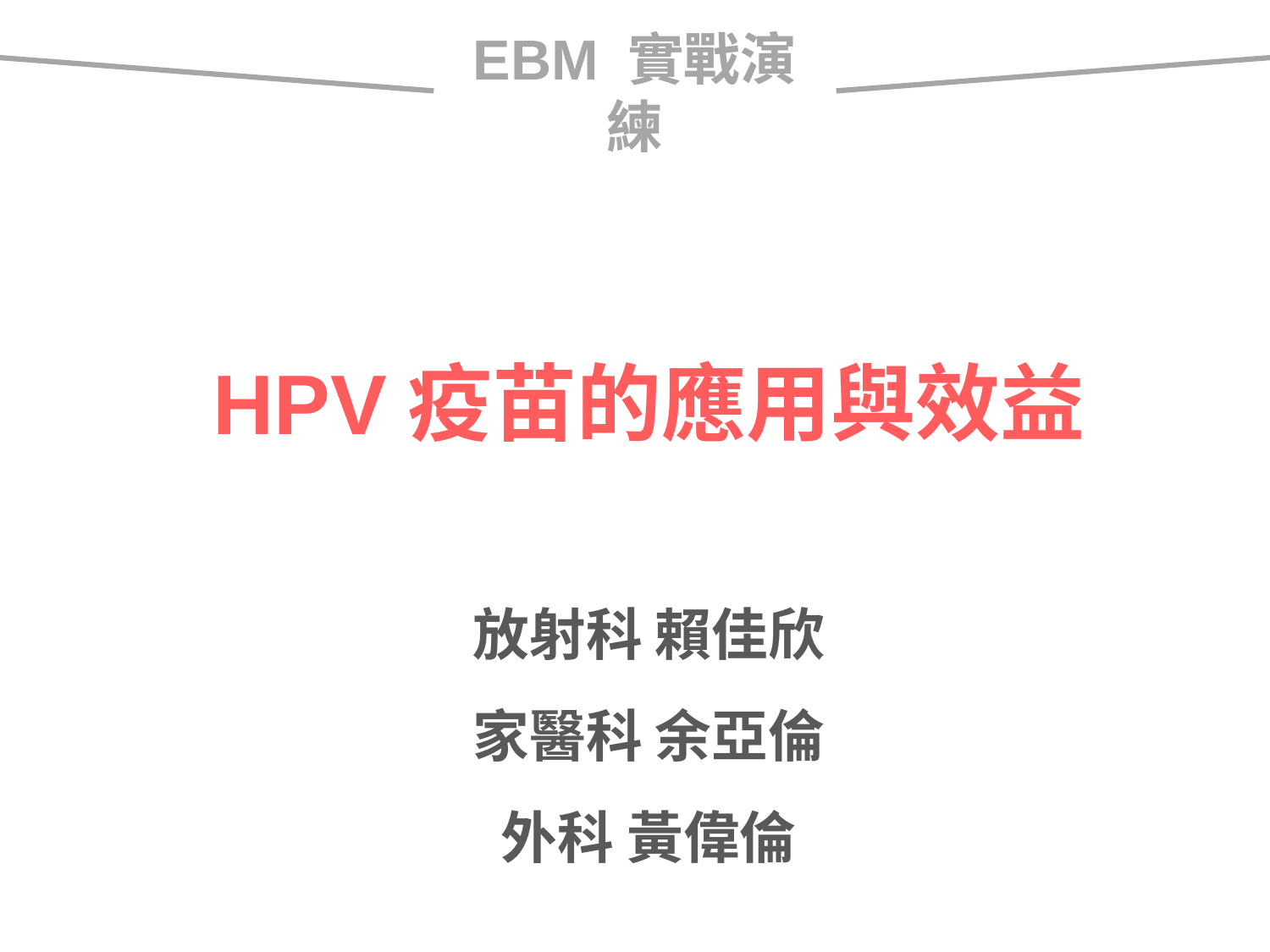

EBM 實戰演練
HPV疫苗的應用與效益
放射科 賴佳欣
家醫科 余亞倫
外科 黃偉倫